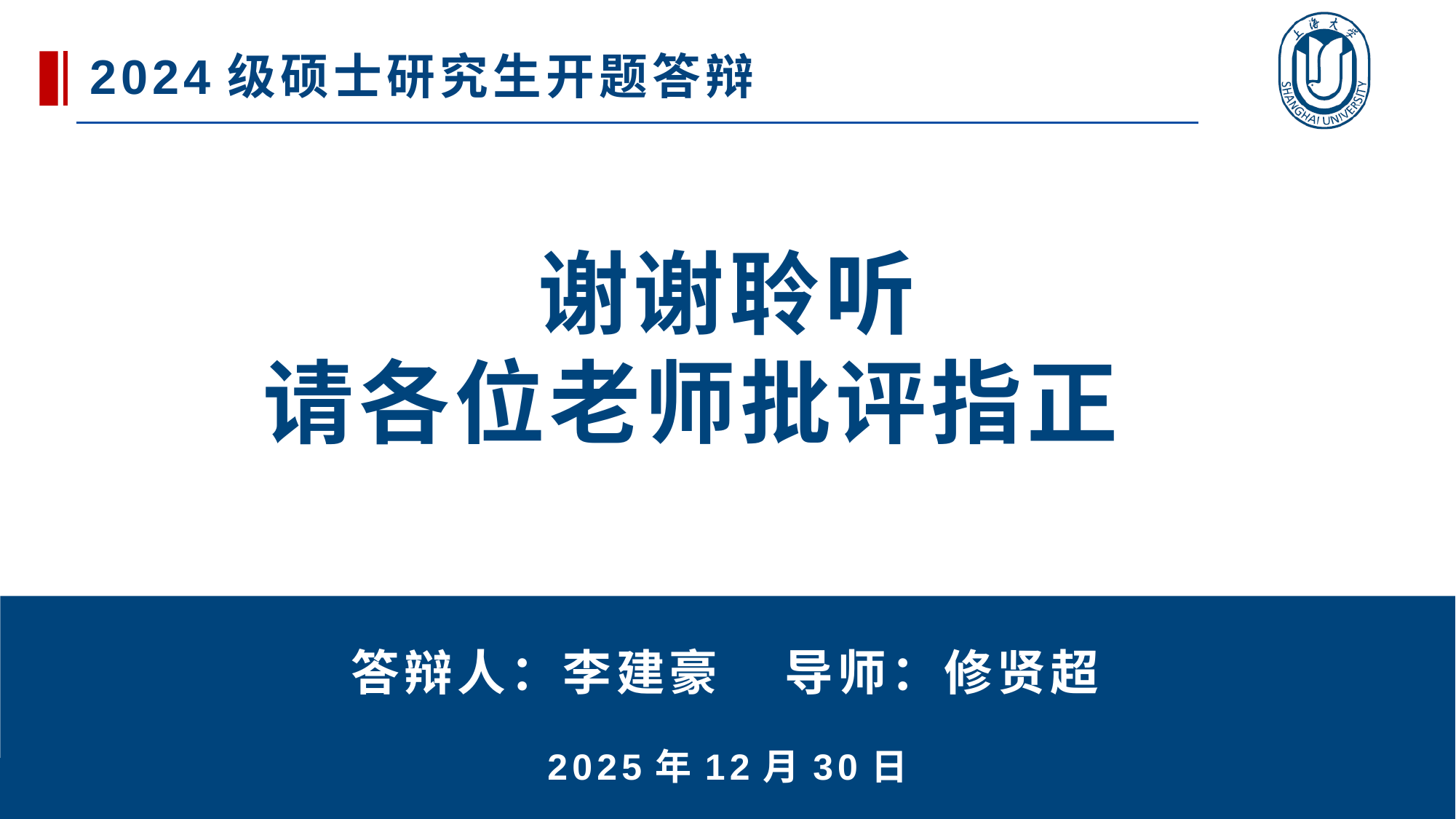

2024级硕士研究生开题答辩
  谢谢聆听
请各位老师批评指正
答辩人：李建豪    导师：修贤超
2025年12月30日